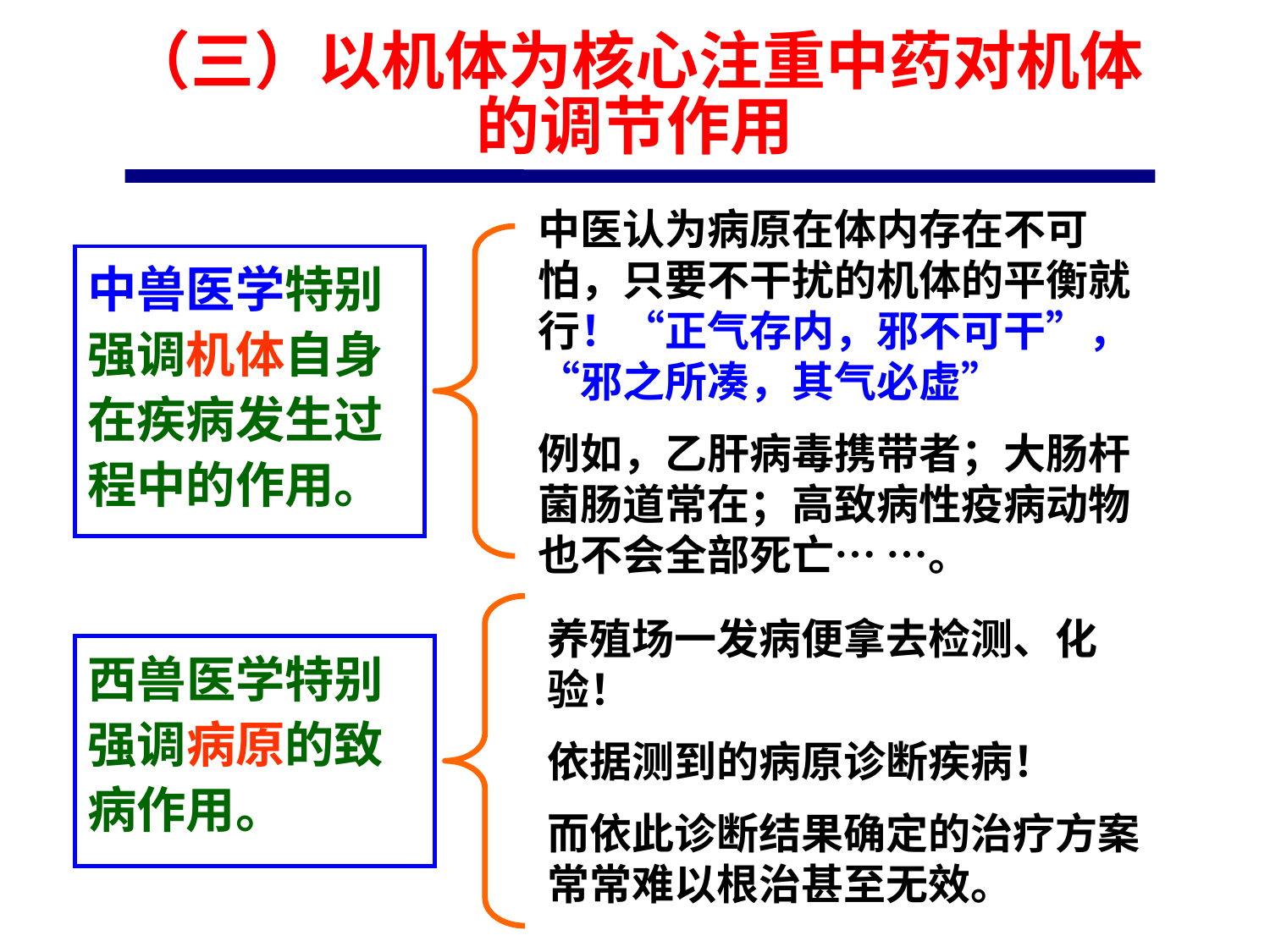

# （三）以机体为核心注重中药对机体的调节作用

中医认为病原在体内存在不可怕，只要不干扰的机体的平衡就行！“正气存内，邪不可干”，“邪之所凑，其气必虚”
例如，乙肝病毒携带者；大肠杆菌肠道常在；高致病性疫病动物也不会全部死亡… …。

中兽医学特别强调机体自身在疾病发生过程中的作用。

养殖场一发病便拿去检测、化验！
依据测到的病原诊断疾病！
而依此诊断结果确定的治疗方案常常难以根治甚至无效。
西兽医学特别强调病原的致病作用。